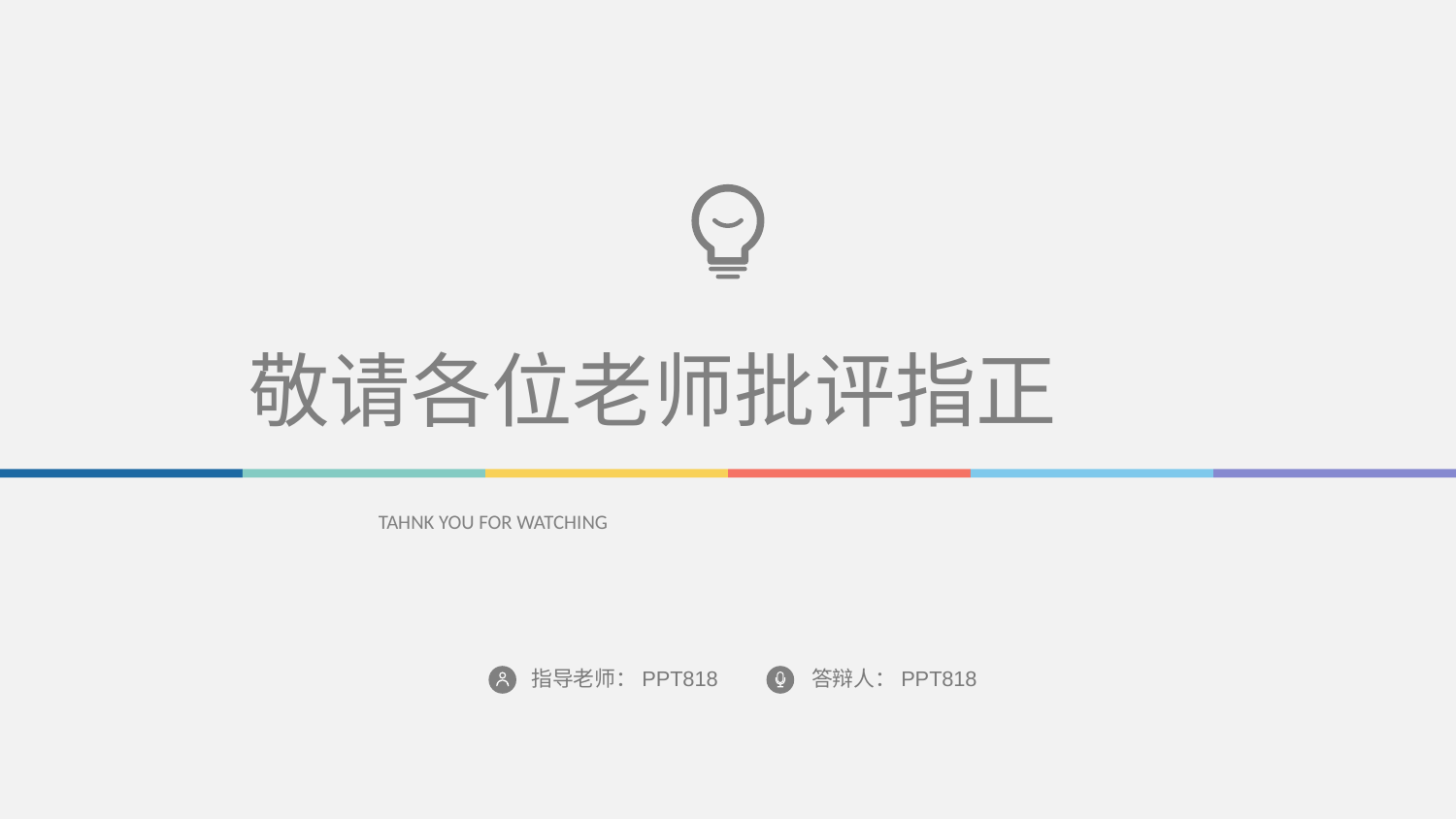

敬请各位老师批评指正

TAHNK YOU FOR WATCHING
指导老师：PPT818
答辩人：PPT818